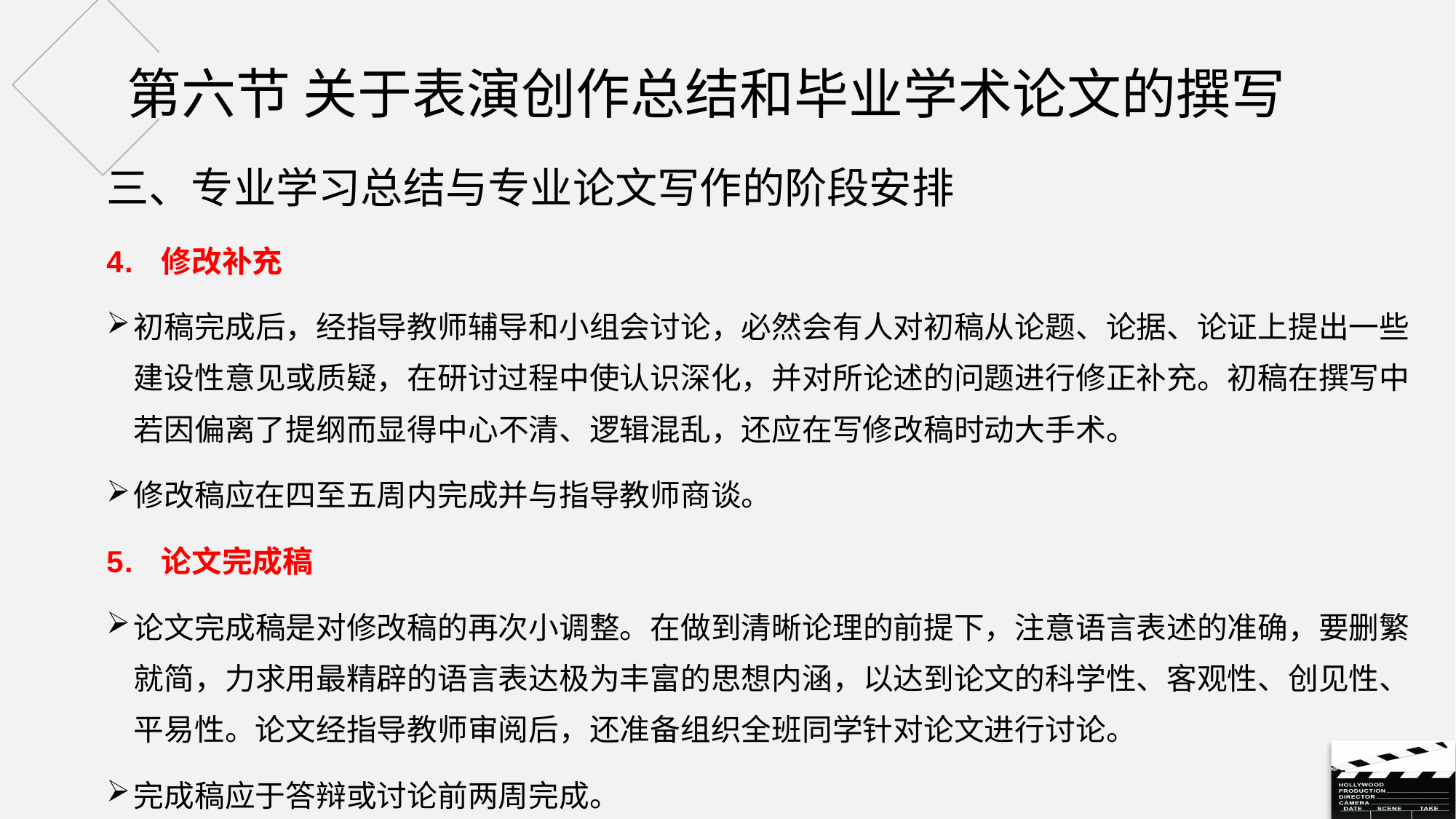

# 第六节 关于表演创作总结和毕业学术论文的撰写
三、专业学习总结与专业论文写作的阶段安排
修改补充
初稿完成后，经指导教师辅导和小组会讨论，必然会有人对初稿从论题、论据、论证上提出一些建设性意见或质疑，在研讨过程中使认识深化，并对所论述的问题进行修正补充。初稿在撰写中若因偏离了提纲而显得中心不清、逻辑混乱，还应在写修改稿时动大手术。
修改稿应在四至五周内完成并与指导教师商谈。
论文完成稿
论文完成稿是对修改稿的再次小调整。在做到清晰论理的前提下，注意语言表述的准确，要删繁就简，力求用最精辟的语言表达极为丰富的思想内涵，以达到论文的科学性、客观性、创见性、平易性。论文经指导教师审阅后，还准备组织全班同学针对论文进行讨论。
完成稿应于答辩或讨论前两周完成。